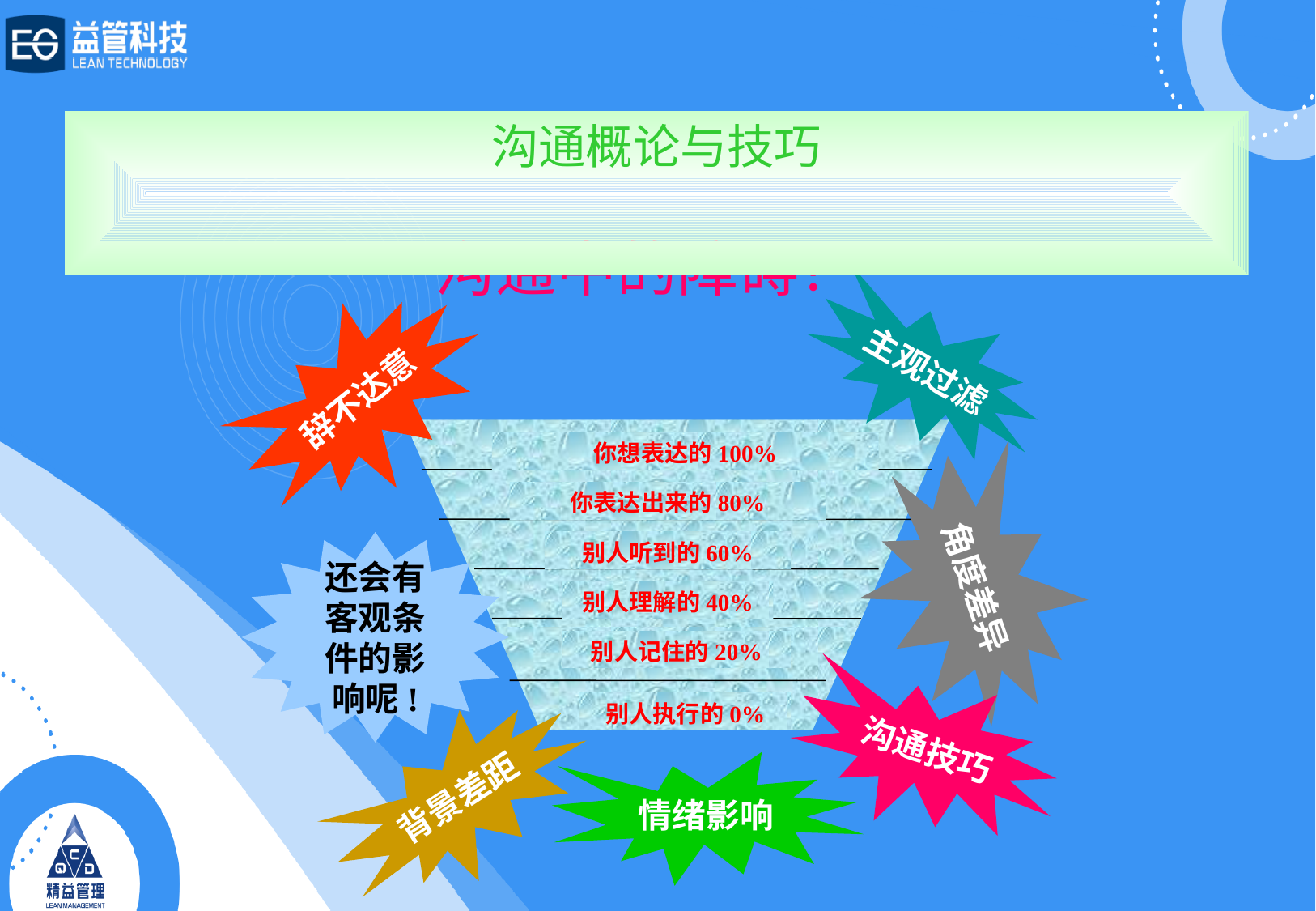

# 沟通概论与技巧
沟通中的障碍？
主观过滤
辞不达意

你想表达的100%

你表达出来的80%

别人听到的60%

别人理解的40%

别人记住的20%

别人执行的0%
角度差异
还会有客观条件的影响呢!
沟通技巧
背景差距
情绪影响